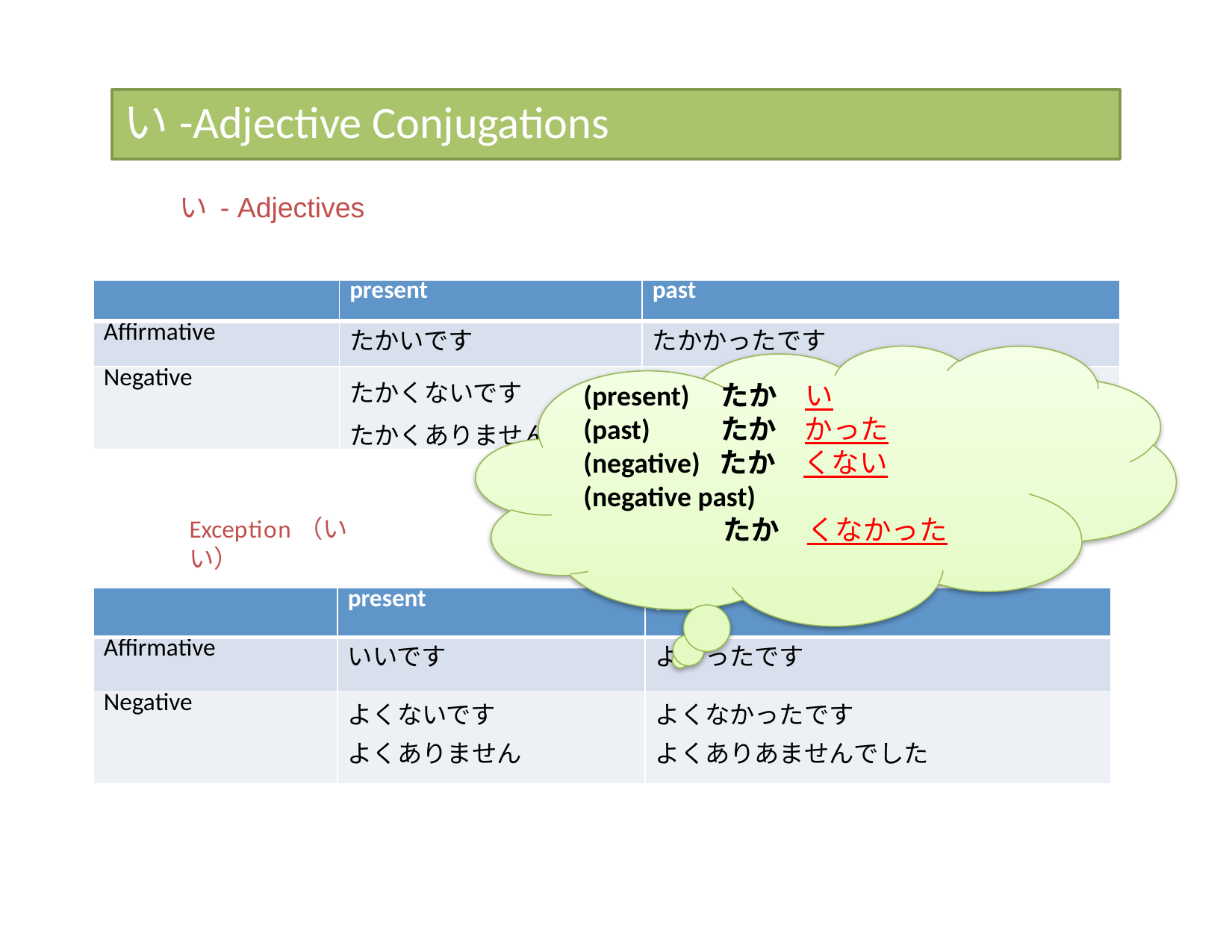

# い-Adjective Conjugations
い - Adjectives
|  | present | past |
| --- | --- | --- |
| Aﬃrmative | たかいです | たかかったです |
| Negative | たかくないです たかくありません | たかくなかったです たかくありませんでした |
(present)	   たか　い
(past)          たか　かった
(negative)  たか　くない
(negative past)
                     たか　くなかった

Exception（いい）
|  | present | past |
| --- | --- | --- |
| Aﬃrmative | いいです | よかったです |
| Negative | よくないです よくありません | よくなかったです よくありあませんでした |